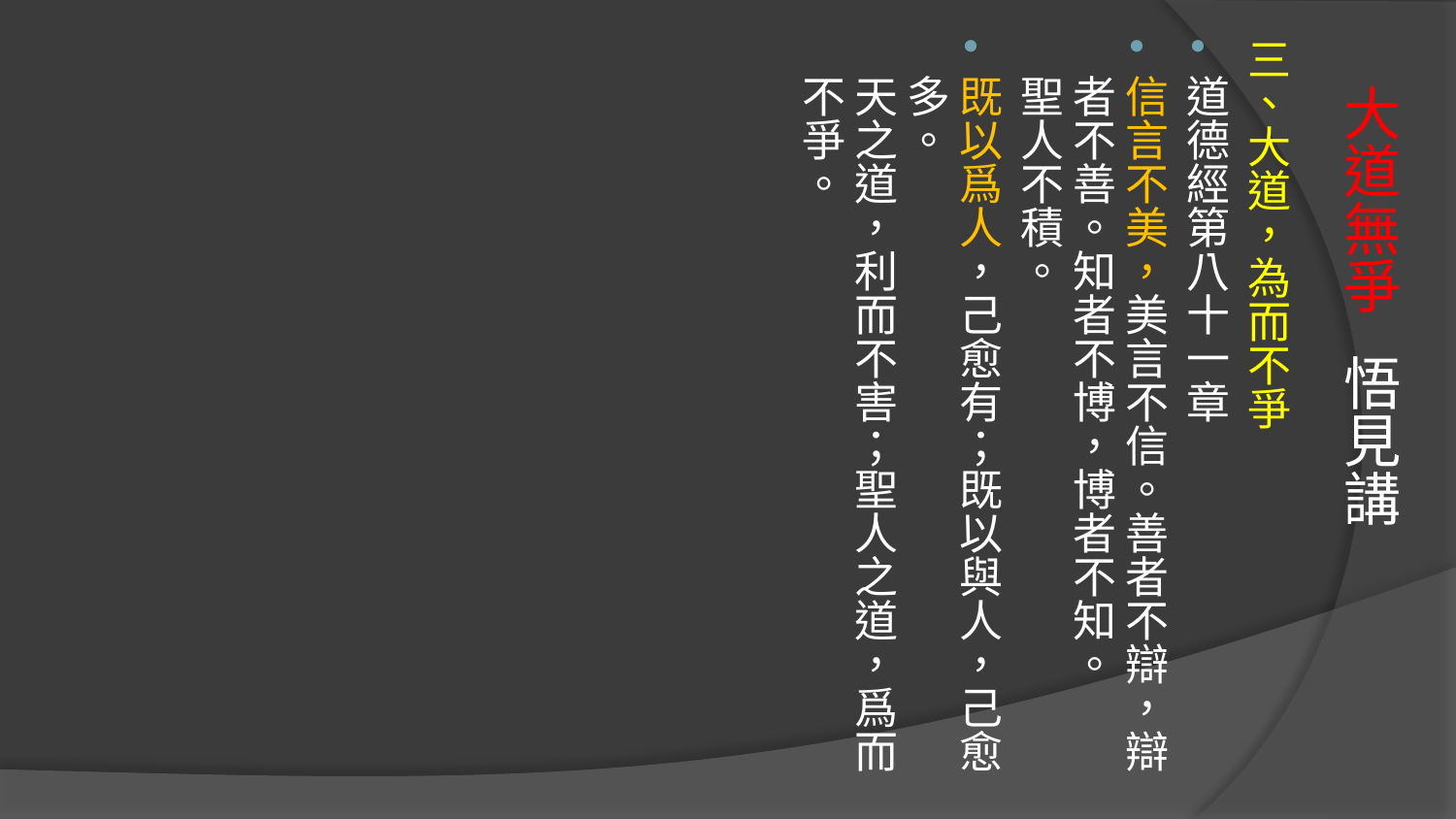

三、大道，為而不爭
道德經第八十一章
信言不美，美言不信。善者不辯，辯者不善。知者不博，博者不知。
聖人不積。
既以爲人，己愈有；既以與人，己愈多。
天之道，利而不害；聖人之道，爲而不爭。

# 大道無爭   悟見講